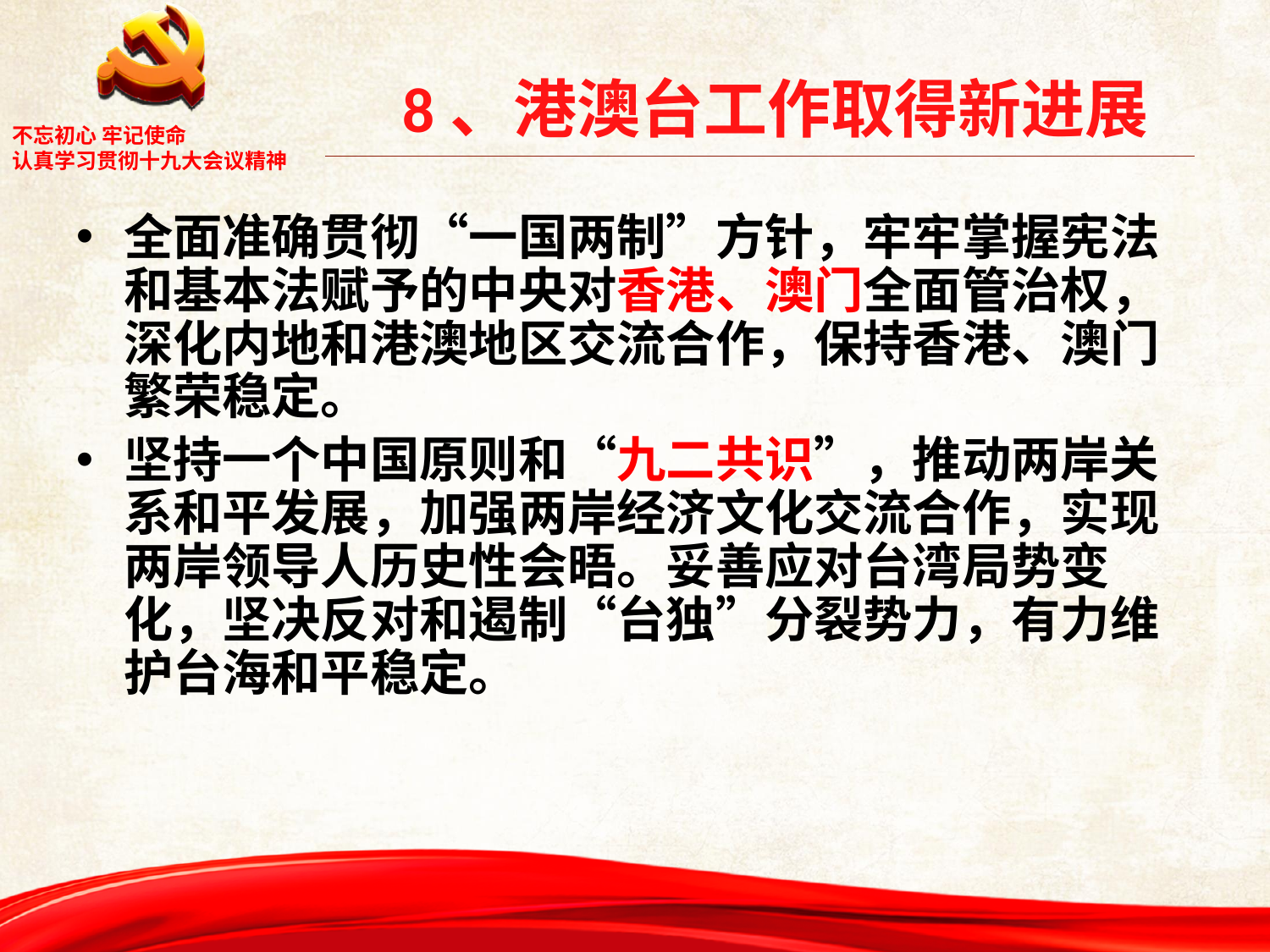

# 8、港澳台工作取得新进展
全面准确贯彻“一国两制”方针，牢牢掌握宪法和基本法赋予的中央对香港、澳门全面管治权，深化内地和港澳地区交流合作，保持香港、澳门繁荣稳定。
坚持一个中国原则和“九二共识”，推动两岸关系和平发展，加强两岸经济文化交流合作，实现两岸领导人历史性会晤。妥善应对台湾局势变化，坚决反对和遏制“台独”分裂势力，有力维护台海和平稳定。
17